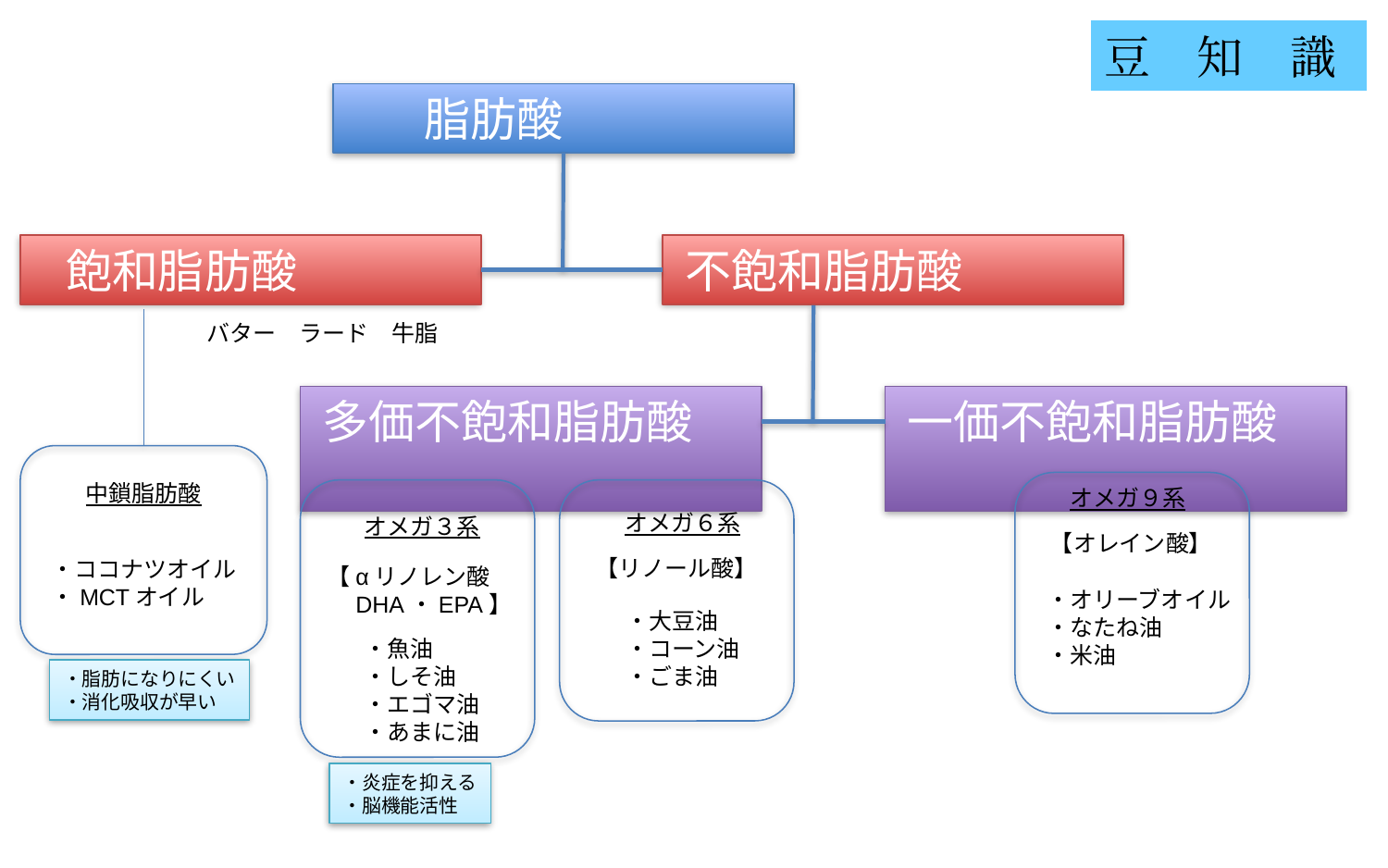

豆　知　識
脂肪酸
飽和脂肪酸
不飽和脂肪酸

バター　ラード　牛脂
多価不飽和脂肪酸
一価不飽和脂肪酸
中鎖脂肪酸

オメガ９系
【オレイン酸】
・オリーブオイル
・なたね油
・米油

オメガ３系
【αリノレン酸
　DHA・EPA】
・魚油
・しそ油
・エゴマ油
・あまに油

オメガ６系
【リノール酸】
・大豆油
・コーン油
・ごま油
・ココナツオイル
・MCTオイル
・脂肪になりにくい
・消化吸収が早い
・炎症を抑える
・脳機能活性